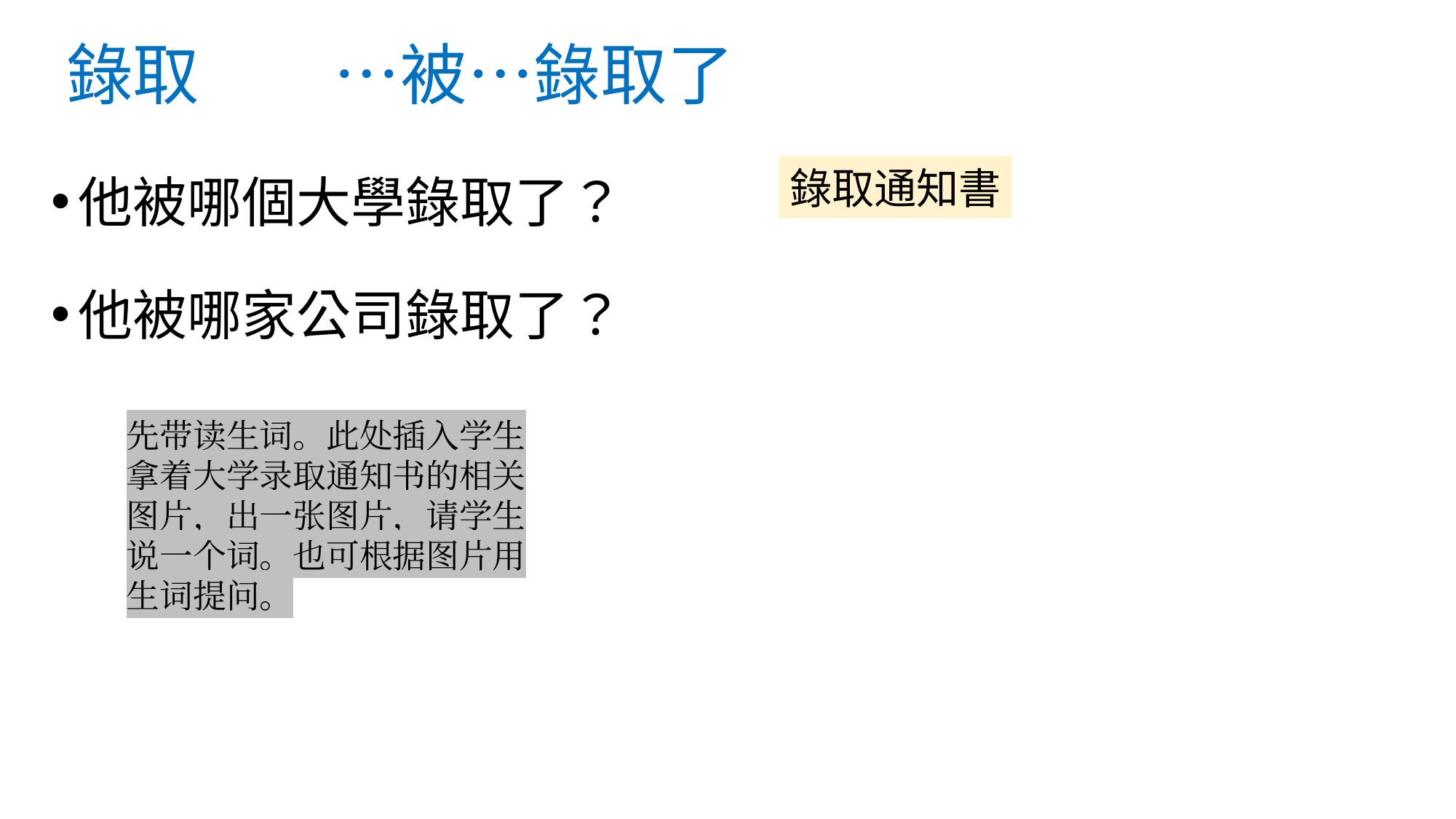

# 錄取         ⋯被⋯錄取了
他被哪個大學錄取了？
他被哪家公司錄取了？

錄取通知書
先带读生词。此处插入学生拿着大学录取通知书的相关图片，出一张图片，请学生说一个词。也可根据图片用生词提问。